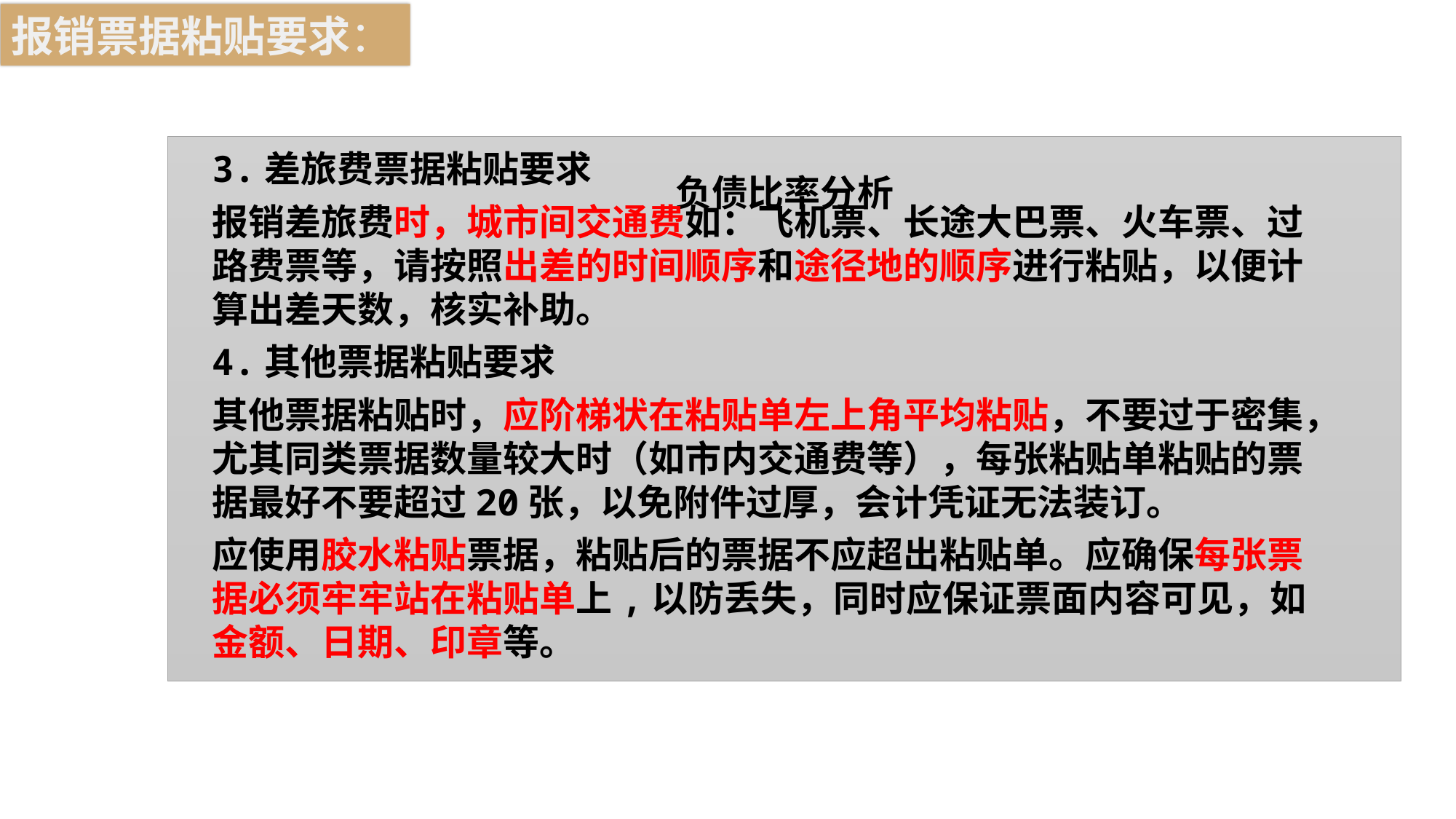

报销票据粘贴要求：

### Chart: 负债比率分析

| Category |
|---|
3.差旅费票据粘贴要求
报销差旅费时，城市间交通费如：飞机票、长途大巴票、火车票、过路费票等，请按照出差的时间顺序和途径地的顺序进行粘贴，以便计算出差天数，核实补助。
4.其他票据粘贴要求
其他票据粘贴时，应阶梯状在粘贴单左上角平均粘贴，不要过于密集，尤其同类票据数量较大时（如市内交通费等），每张粘贴单粘贴的票据最好不要超过20张，以免附件过厚，会计凭证无法装订。
应使用胶水粘贴票据，粘贴后的票据不应超出粘贴单。应确保每张票据必须牢牢站在粘贴单上,以防丢失，同时应保证票面内容可见，如金额、日期、印章等。